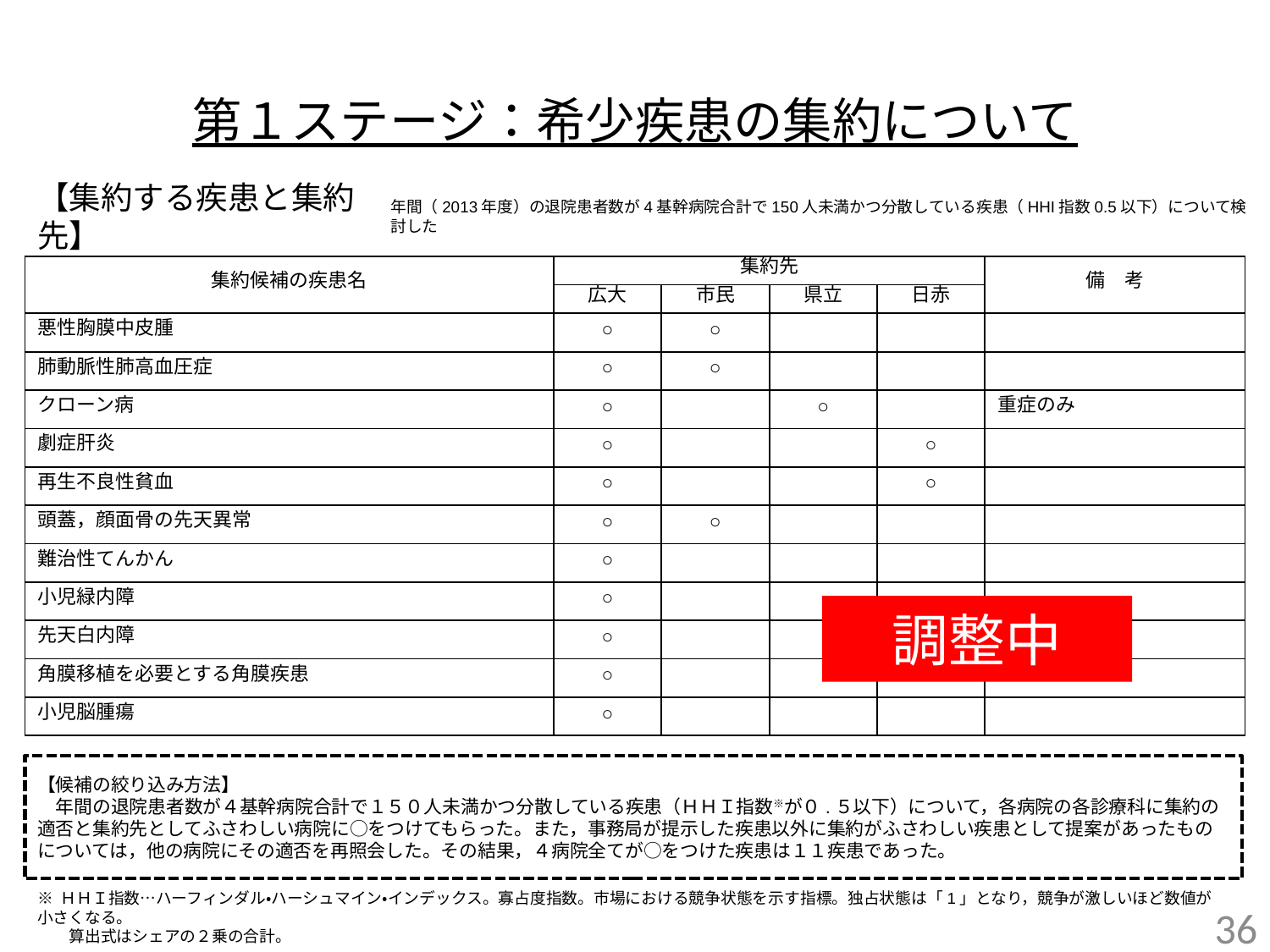

第１ステージ：希少疾患の集約について
【集約する疾患と集約先】
年間（2013年度）の退院患者数が4基幹病院合計で150人未満かつ分散している疾患（HHI指数0.5以下）について検討した
| 集約候補の疾患名 | 集約先 |  |  |  | 備　考 |
| --- | --- | --- | --- | --- | --- |
|  | 広大 | 市民 | 県立 | 日赤 |  |
| 悪性胸膜中皮腫 | ○ | ○ |  |  |  |
| 肺動脈性肺高血圧症 | ○ | ○ |  |  |  |
| クローン病 | ○ |  | ○ |  | 重症のみ |
| 劇症肝炎 | ○ |  |  | ○ |  |
| 再生不良性貧血 | ○ |  |  | ○ |  |
| 頭蓋，顔面骨の先天異常 | ○ | ○ |  |  |  |
| 難治性てんかん | ○ |  |  |  |  |
| 小児緑内障 | ○ |  |  |  |  |
| 先天白内障 | ○ |  |  |  |  |
| 角膜移植を必要とする角膜疾患 | ○ |  |  |  |  |
| 小児脳腫瘍 | ○ |  |  |  |  |
調整中
【候補の絞り込み方法】
　年間の退院患者数が４基幹病院合計で１５０人未満かつ分散している疾患（ＨＨＩ指数※が０.５以下）について，各病院の各診療科に集約の適否と集約先としてふさわしい病院に○をつけてもらった。また，事務局が提示した疾患以外に集約がふさわしい疾患として提案があったものについては，他の病院にその適否を再照会した。その結果，４病院全てが○をつけた疾患は１１疾患であった。
※ ＨＨＩ指数…ハーフィンダル・ハーシュマイン・インデックス。寡占度指数。市場における競争状態を示す指標。独占状態は「1」となり，競争が激しいほど数値が小さくなる。
　　算出式はシェアの２乗の合計。
36